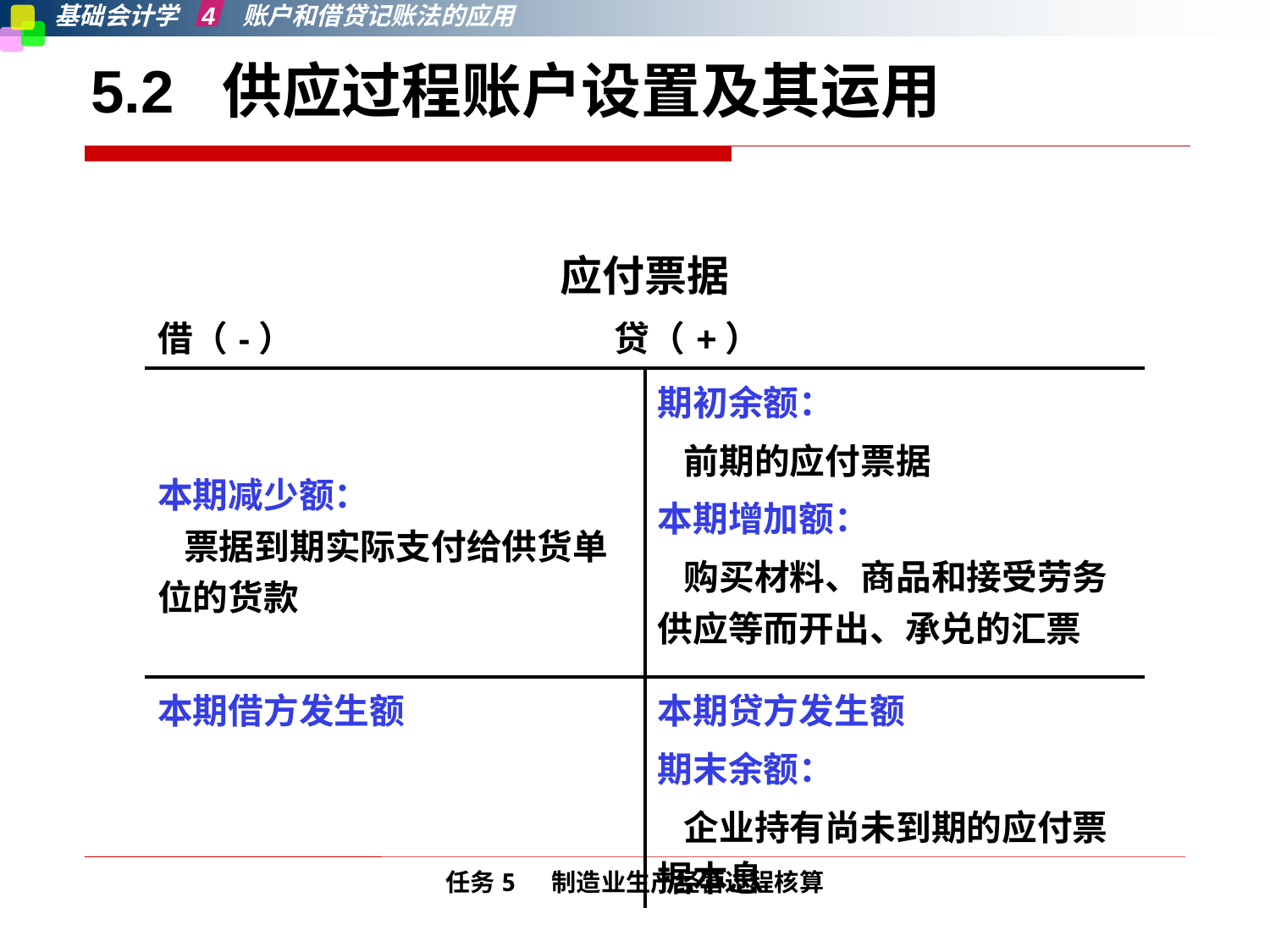

5.2  供应过程账户设置及其运用
| 应付票据 借（-） 贷（+） |  |
| --- | --- |
| 本期减少额： 票据到期实际支付给供货单位的货款 | 期初余额： 前期的应付票据 本期增加额： 购买材料、商品和接受劳务供应等而开出、承兑的汇票 |
| 本期借方发生额 | 本期贷方发生额 期末余额： 企业持有尚未到期的应付票据本息 |
任务5  制造业生产经营过程核算